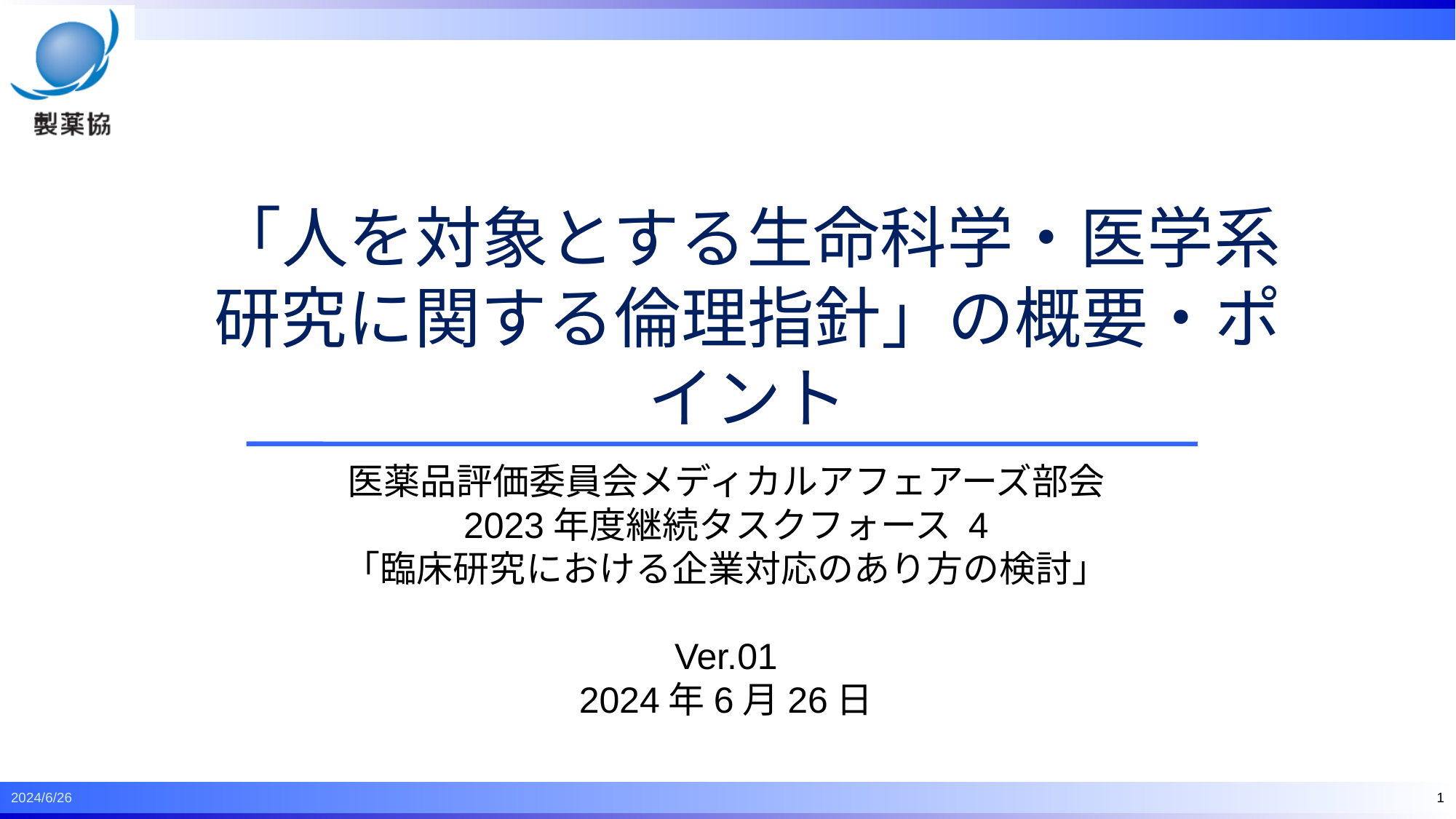

「人を対象とする生命科学・医学系研究に関する倫理指針」の概要・ポイント
医薬品評価委員会メディカルアフェアーズ部会
2023年度継続タスクフォース 4
「臨床研究における企業対応のあり方の検討」

Ver.01
2024年6月26日
2024/6/26
1